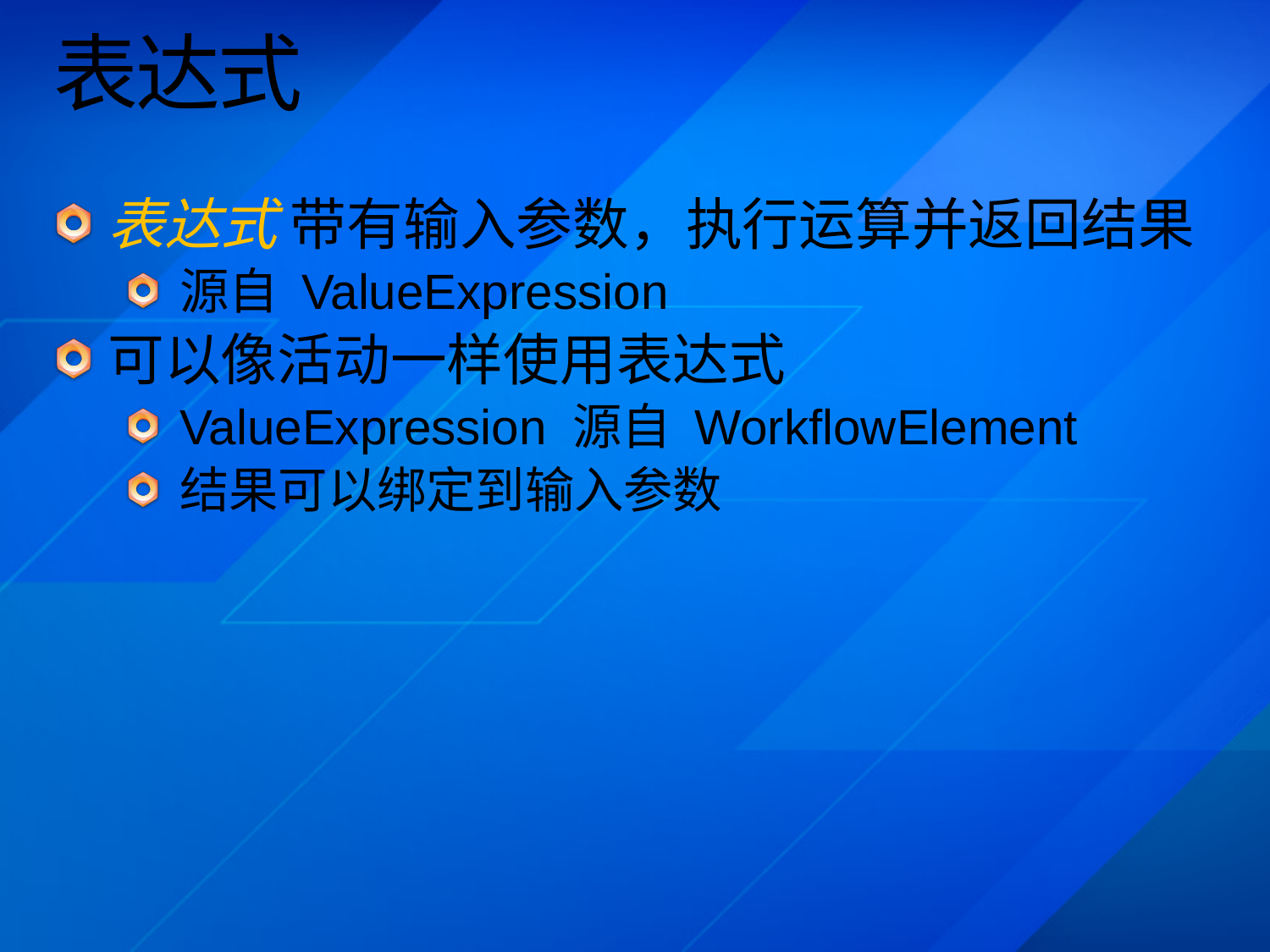

# 表达式
表达式 带有输入参数，执行运算并返回结果
源自 ValueExpression
可以像活动一样使用表达式
ValueExpression 源自 WorkflowElement
结果可以绑定到输入参数